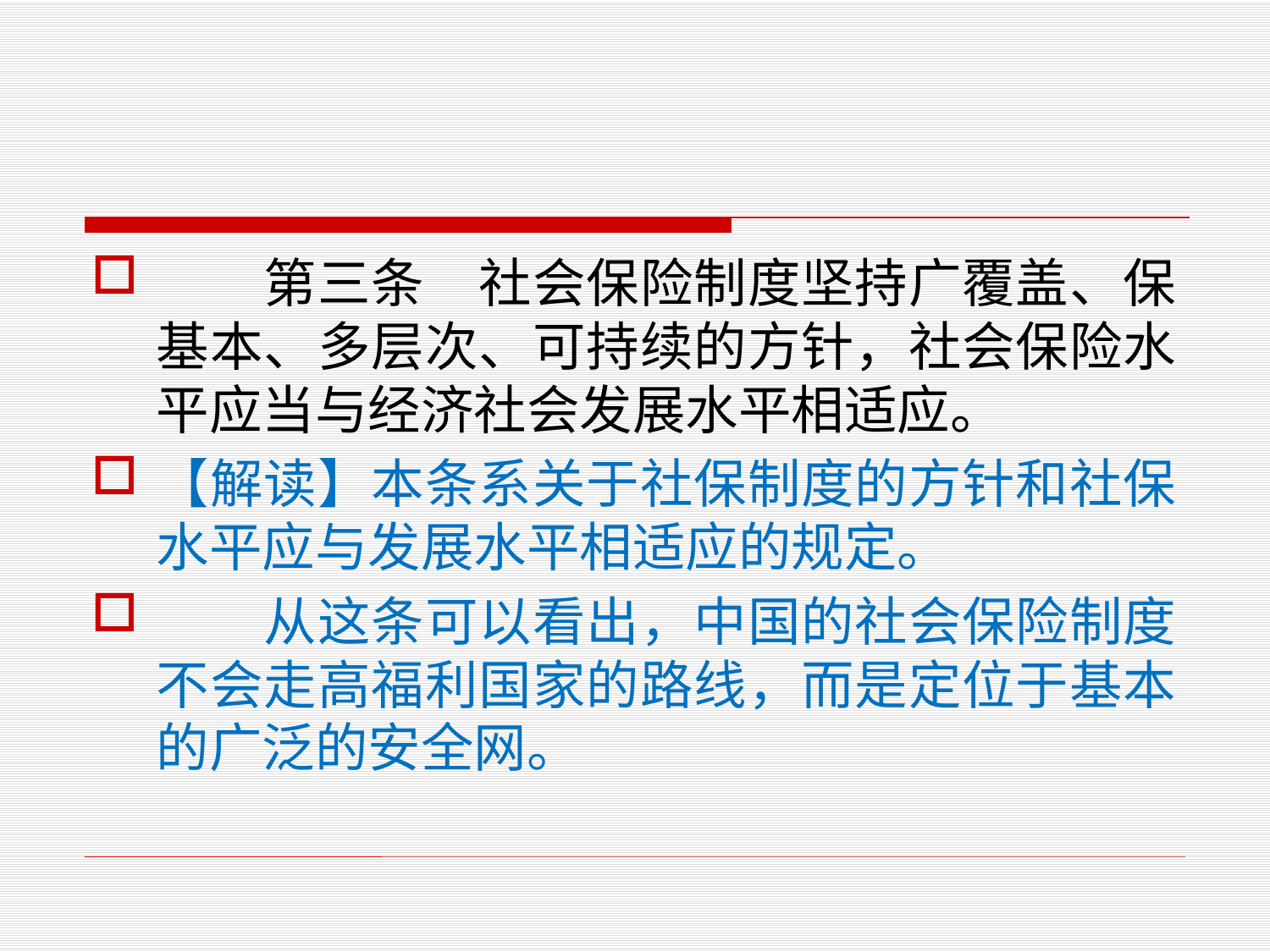

第三条　社会保险制度坚持广覆盖、保基本、多层次、可持续的方针，社会保险水平应当与经济社会发展水平相适应。
【解读】本条系关于社保制度的方针和社保水平应与发展水平相适应的规定。
　　从这条可以看出，中国的社会保险制度不会走高福利国家的路线，而是定位于基本的广泛的安全网。